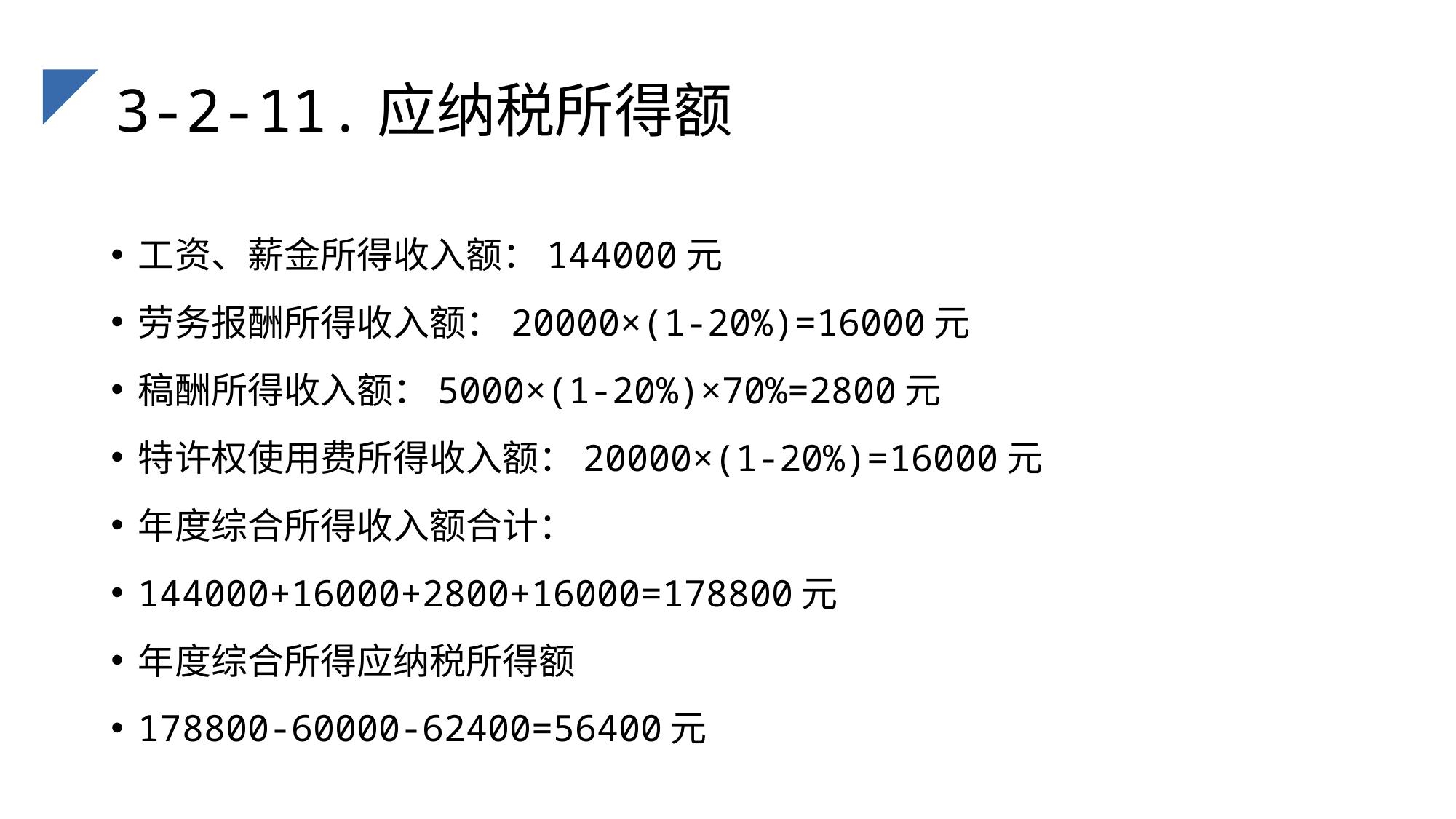

# 3-2-11.应纳税所得额
工资、薪金所得收入额：144000元
劳务报酬所得收入额：20000×(1-20%)=16000元
稿酬所得收入额：5000×(1-20%)×70%=2800元
特许权使用费所得收入额：20000×(1-20%)=16000元
年度综合所得收入额合计：
144000+16000+2800+16000=178800元
年度综合所得应纳税所得额
178800-60000-62400=56400元